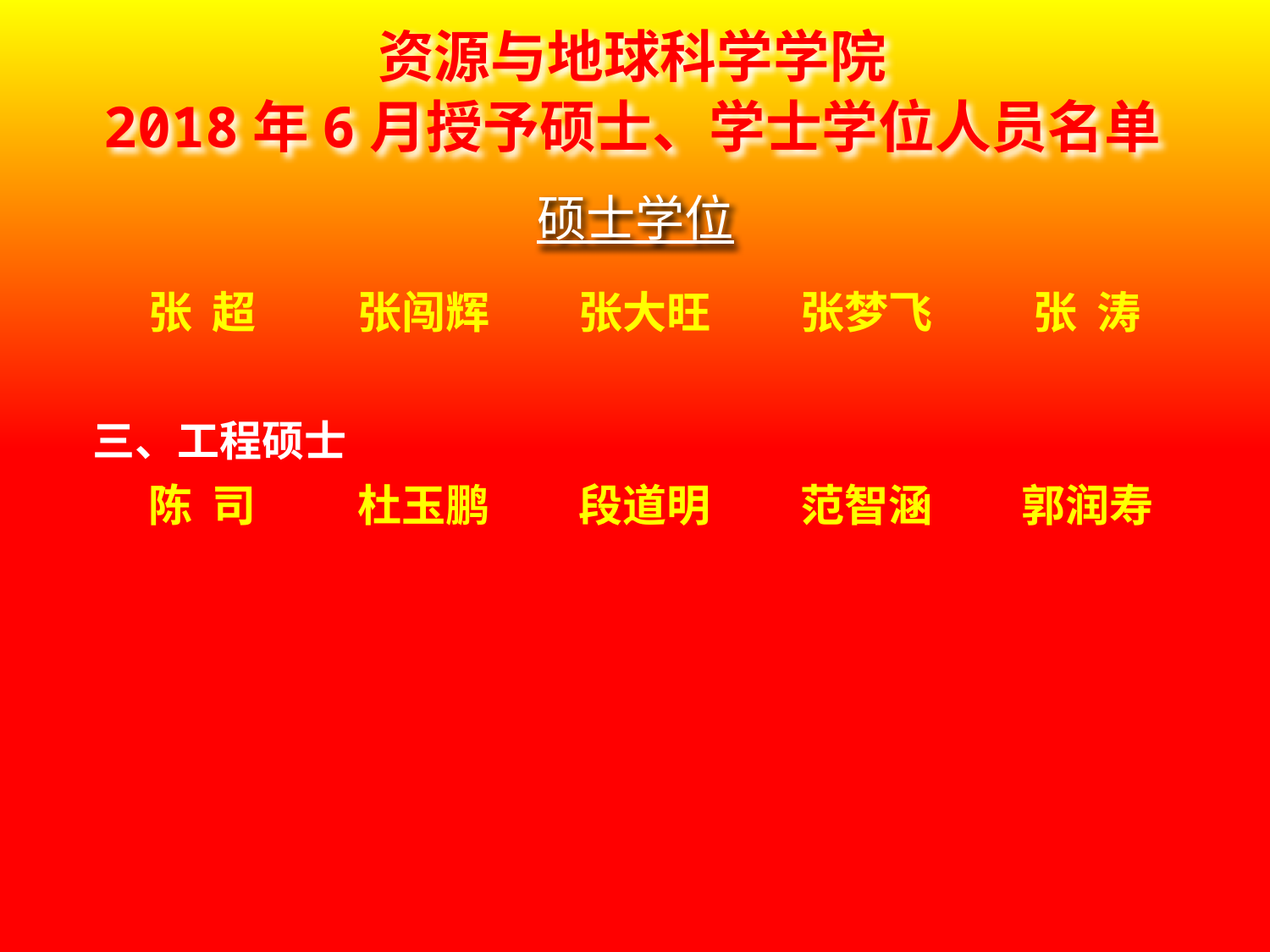

资源与地球科学学院
2018年6月授予硕士、学士学位人员名单
硕士学位
| 张 超 | 张闯辉 | 张大旺 | 张梦飞 | 张 涛 |
| --- | --- | --- | --- | --- |
|  |  |  |  |  |
| 三、工程硕士 |  |  |  |  |
| 陈 司 | 杜玉鹏 | 段道明 | 范智涵 | 郭润寿 |
|  |  |  |  |  |
|  |  |  |  |  |
|  |  |  |  |  |
|  |  |  |  |  |
|  |  |  |  |  |
|  |  |  |  |  |